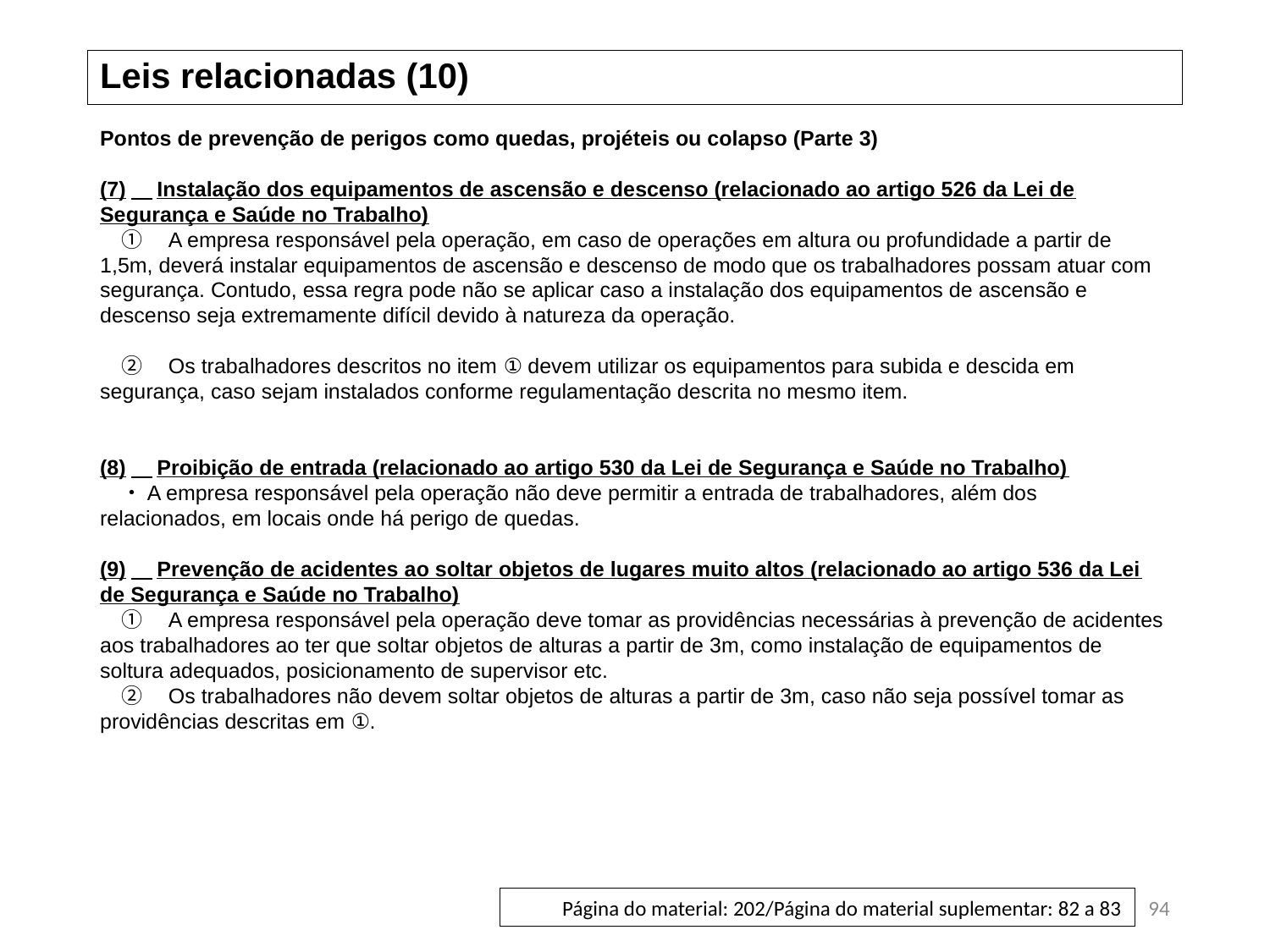

# Leis relacionadas (10)
Pontos de prevenção de perigos como quedas, projéteis ou colapso (Parte 3)

(7)　Instalação dos equipamentos de ascensão e descenso (relacionado ao artigo 526 da Lei de Segurança e Saúde no Trabalho)
　①　A empresa responsável pela operação, em caso de operações em altura ou profundidade a partir de 1,5m, deverá instalar equipamentos de ascensão e descenso de modo que os trabalhadores possam atuar com segurança. Contudo, essa regra pode não se aplicar caso a instalação dos equipamentos de ascensão e descenso seja extremamente difícil devido à natureza da operação.

　②　Os trabalhadores descritos no item ① devem utilizar os equipamentos para subida e descida em segurança, caso sejam instalados conforme regulamentação descrita no mesmo item.

(8)　Proibição de entrada (relacionado ao artigo 530 da Lei de Segurança e Saúde no Trabalho)
　・A empresa responsável pela operação não deve permitir a entrada de trabalhadores, além dos relacionados, em locais onde há perigo de quedas.

(9)　Prevenção de acidentes ao soltar objetos de lugares muito altos (relacionado ao artigo 536 da Lei de Segurança e Saúde no Trabalho)
　①　A empresa responsável pela operação deve tomar as providências necessárias à prevenção de acidentes aos trabalhadores ao ter que soltar objetos de alturas a partir de 3m, como instalação de equipamentos de soltura adequados, posicionamento de supervisor etc.
　②　Os trabalhadores não devem soltar objetos de alturas a partir de 3m, caso não seja possível tomar as providências descritas em ①.

94
Página do material: 202/Página do material suplementar: 82 a 83